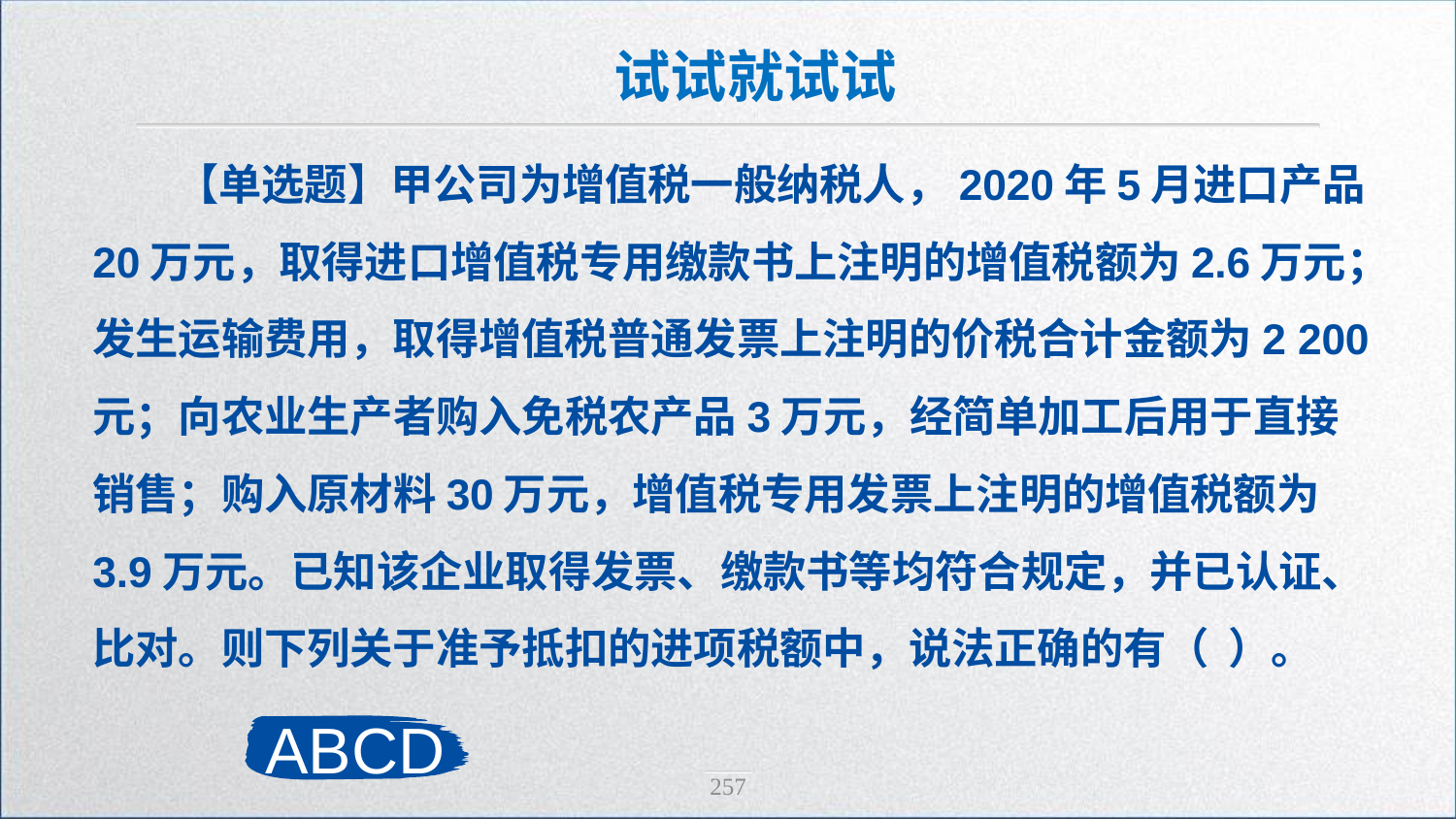

试试就试试
【单选题】甲公司为增值税一般纳税人，2020年5月进口产品20万元，取得进口增值税专用缴款书上注明的增值税额为2.6万元；发生运输费用，取得增值税普通发票上注明的价税合计金额为2 200元；向农业生产者购入免税农产品3万元，经简单加工后用于直接销售；购入原材料30万元，增值税专用发票上注明的增值税额为3.9万元。已知该企业取得发票、缴款书等均符合规定，并已认证、比对。则下列关于准予抵扣的进项税额中，说法正确的有（  ）。
ABCD

257